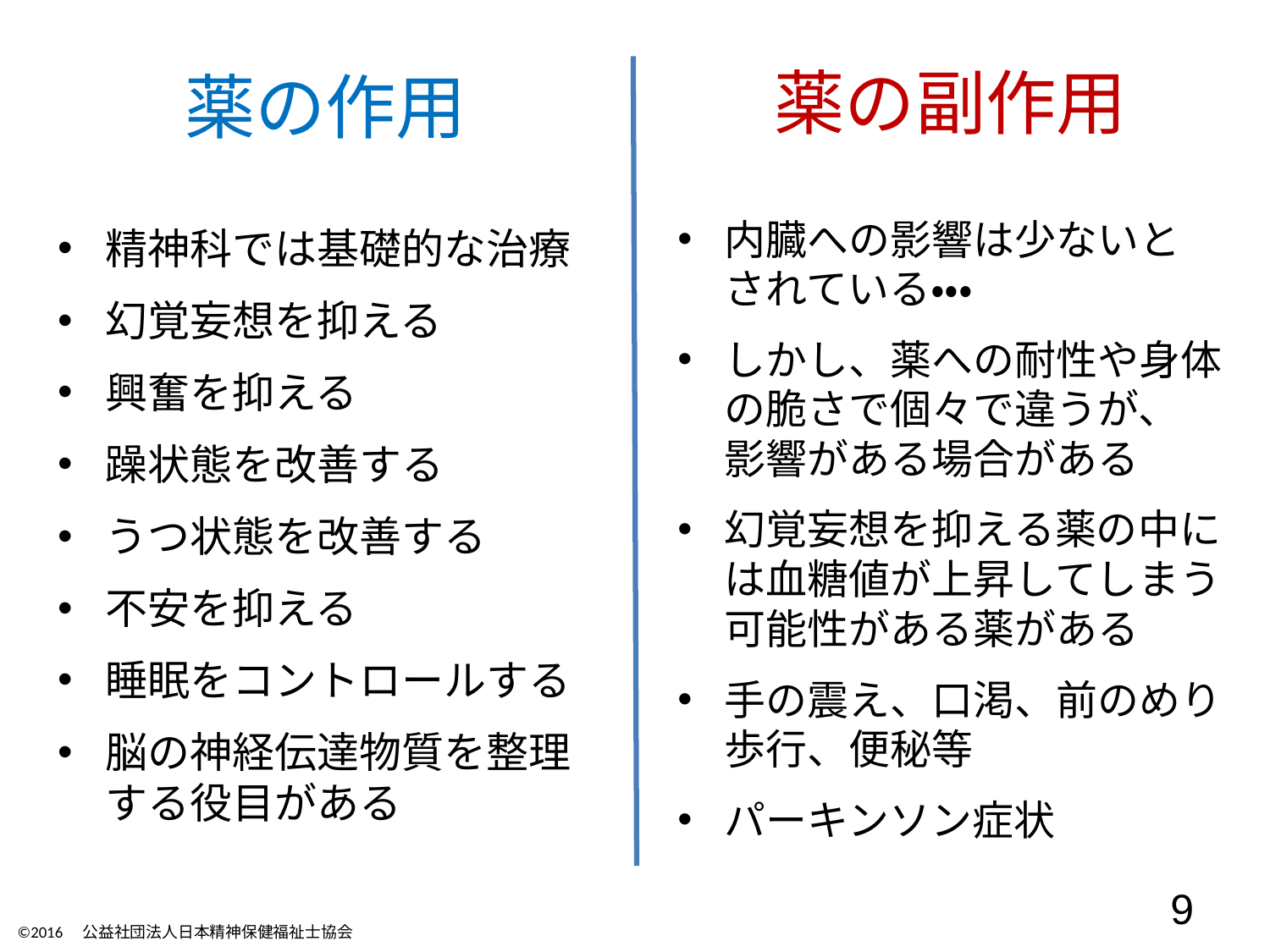

# 薬の副作用
薬の作用
内臓への影響は少ないと
されている・・・
しかし、薬への耐性や身体の脆さで個々で違うが、
影響がある場合がある
幻覚妄想を抑える薬の中には血糖値が上昇してしまう可能性がある薬がある
手の震え、口渇、前のめり歩行、便秘等
パーキンソン症状
精神科では基礎的な治療
幻覚妄想を抑える
興奮を抑える
躁状態を改善する
うつ状態を改善する
不安を抑える
睡眠をコントロールする
脳の神経伝達物質を整理する役目がある

9
©2016　公益社団法人日本精神保健福祉士協会